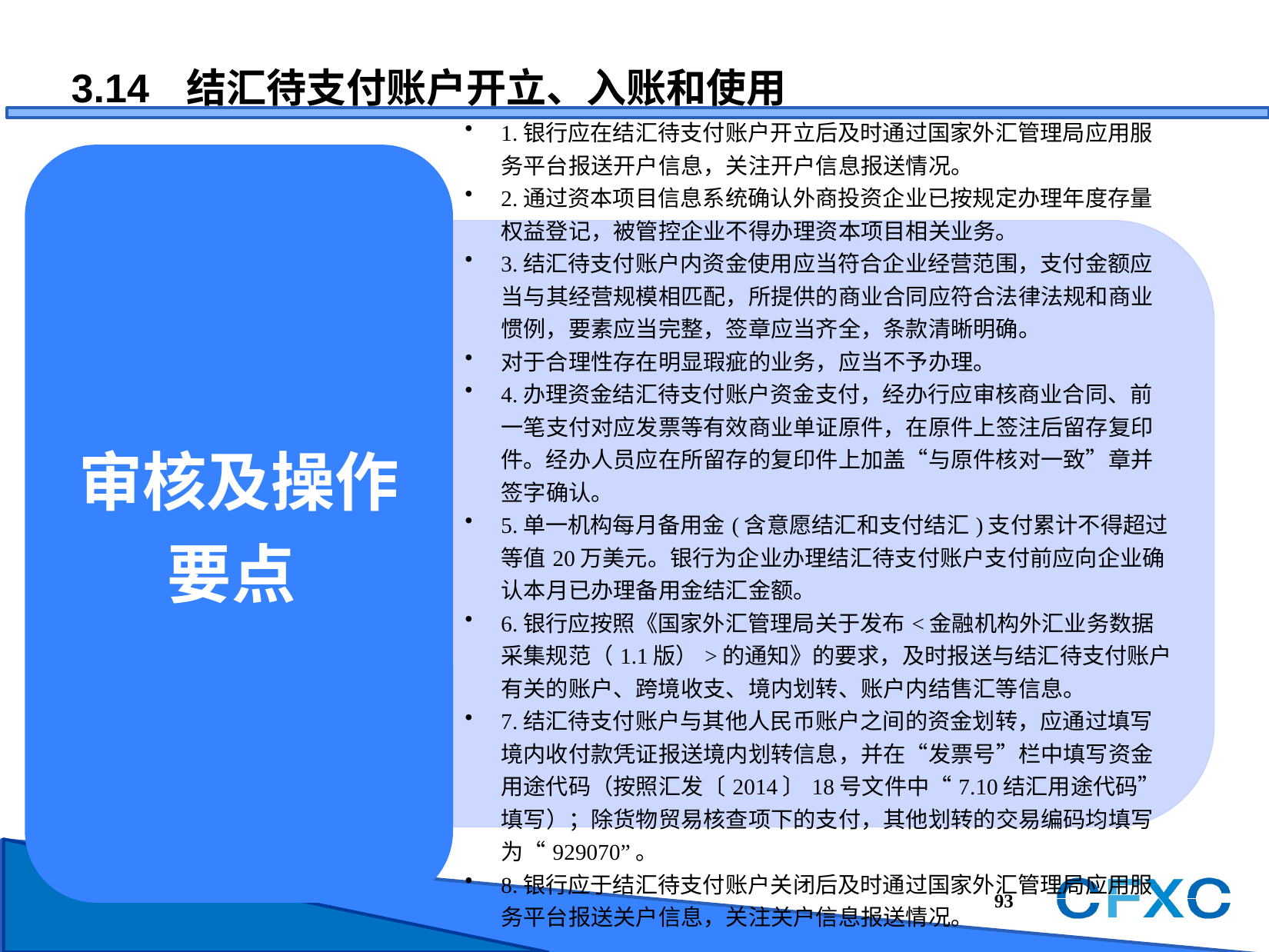

3.14	结汇待支付账户开立、入账和使用
审核及操作要点
1.银行应在结汇待支付账户开立后及时通过国家外汇管理局应用服务平台报送开户信息，关注开户信息报送情况。
2.通过资本项目信息系统确认外商投资企业已按规定办理年度存量权益登记，被管控企业不得办理资本项目相关业务。
3.结汇待支付账户内资金使用应当符合企业经营范围，支付金额应当与其经营规模相匹配，所提供的商业合同应符合法律法规和商业惯例，要素应当完整，签章应当齐全，条款清晰明确。
对于合理性存在明显瑕疵的业务，应当不予办理。
4.办理资金结汇待支付账户资金支付，经办行应审核商业合同、前一笔支付对应发票等有效商业单证原件，在原件上签注后留存复印件。经办人员应在所留存的复印件上加盖“与原件核对一致”章并签字确认。
5.单一机构每月备用金(含意愿结汇和支付结汇)支付累计不得超过等值20万美元。银行为企业办理结汇待支付账户支付前应向企业确认本月已办理备用金结汇金额。
6.银行应按照《国家外汇管理局关于发布<金融机构外汇业务数据采集规范（1.1版）>的通知》的要求，及时报送与结汇待支付账户有关的账户、跨境收支、境内划转、账户内结售汇等信息。
7.结汇待支付账户与其他人民币账户之间的资金划转，应通过填写境内收付款凭证报送境内划转信息，并在“发票号”栏中填写资金用途代码（按照汇发〔2014〕18号文件中“7.10结汇用途代码”填写）；除货物贸易核查项下的支付，其他划转的交易编码均填写为“929070”。
93